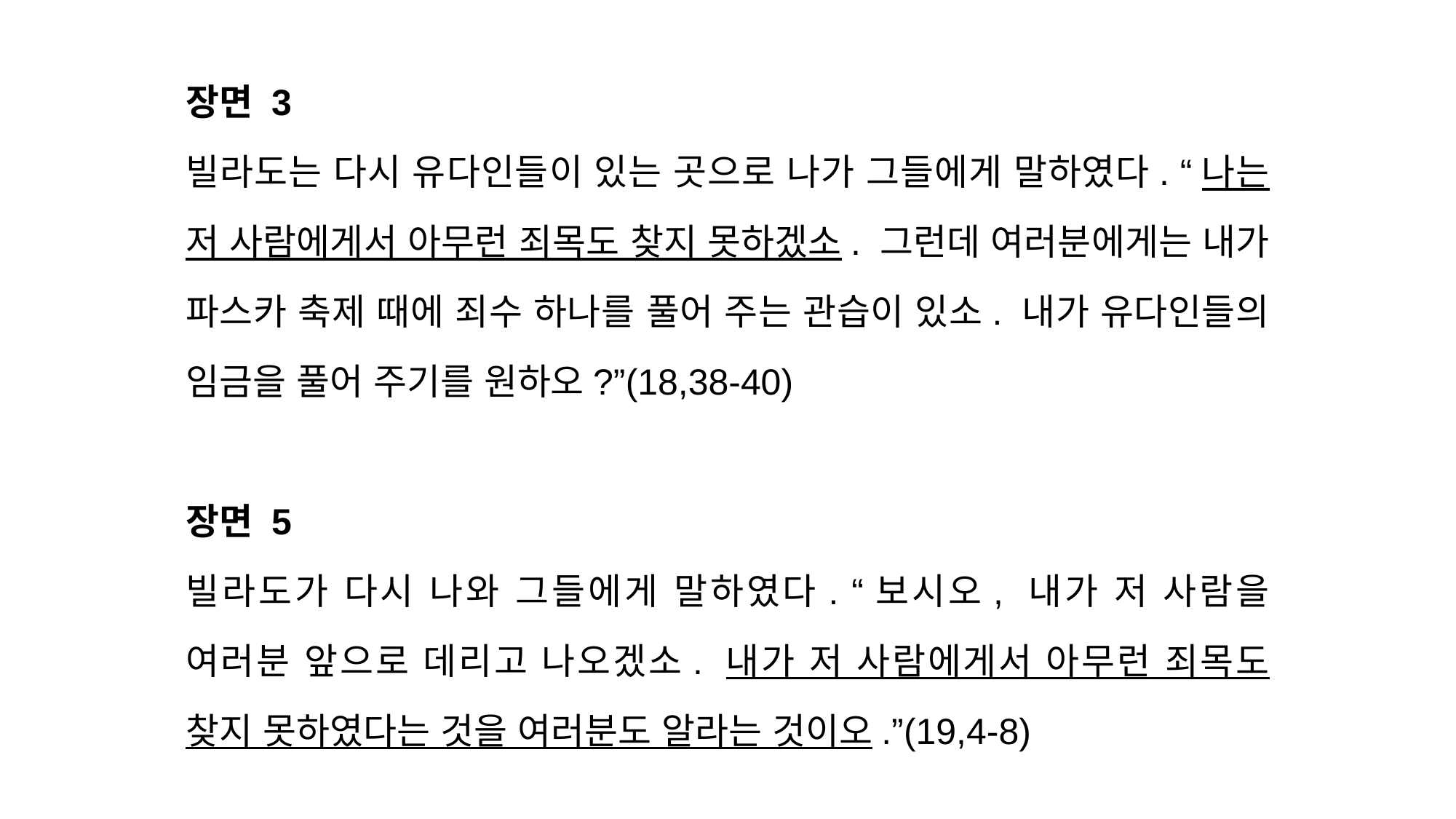

장면 3
빌라도는 다시 유다인들이 있는 곳으로 나가 그들에게 말하였다. “나는 저 사람에게서 아무런 죄목도 찾지 못하겠소. 그런데 여러분에게는 내가 파스카 축제 때에 죄수 하나를 풀어 주는 관습이 있소. 내가 유다인들의 임금을 풀어 주기를 원하오?”(18,38-40)

장면 5
빌라도가 다시 나와 그들에게 말하였다. “보시오, 내가 저 사람을 여러분 앞으로 데리고 나오겠소. 내가 저 사람에게서 아무런 죄목도 찾지 못하였다는 것을 여러분도 알라는 것이오.”(19,4-8)